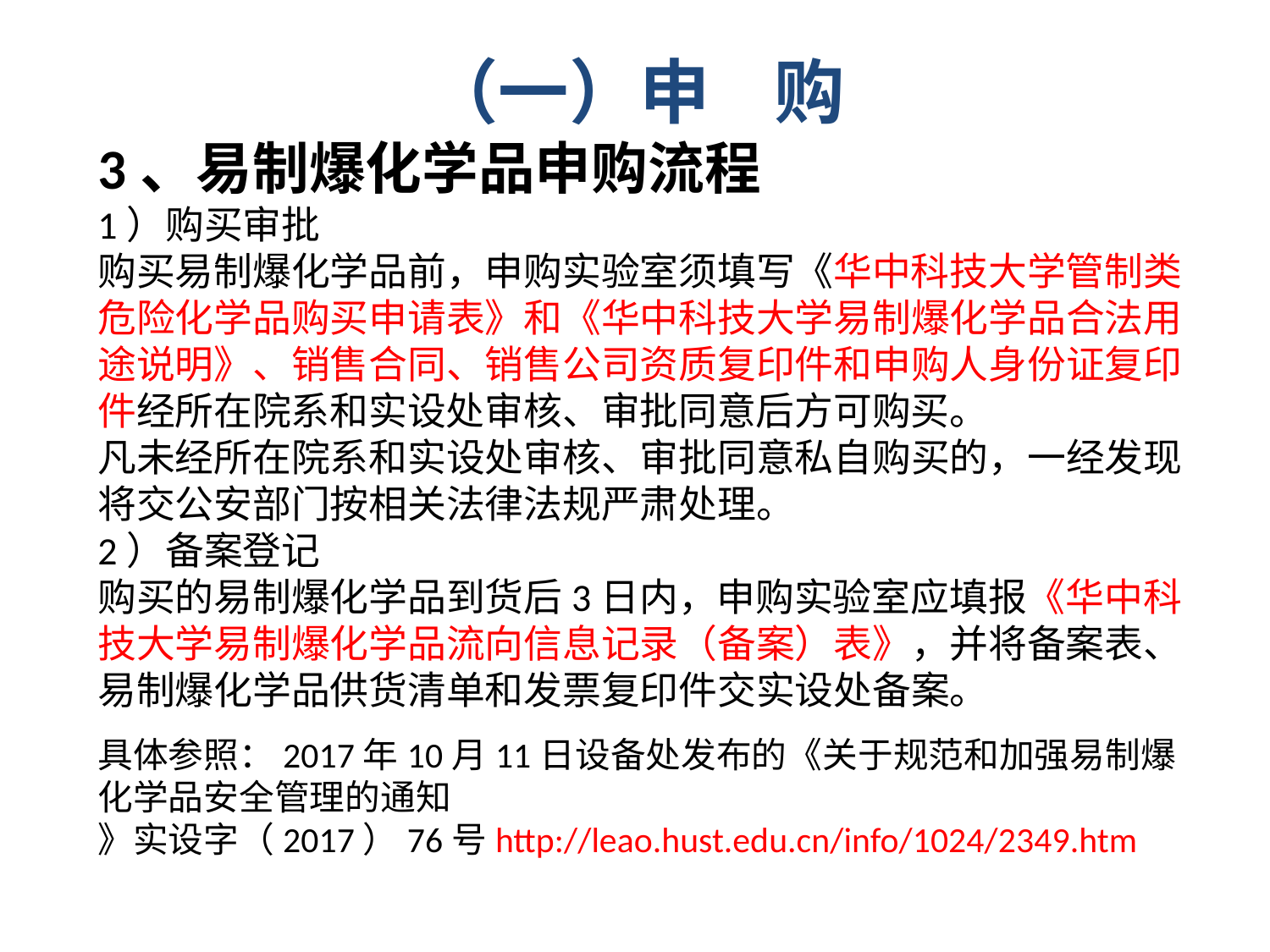

# （一）申    购
3、易制爆化学品申购流程
1）购买审批
购买易制爆化学品前，申购实验室须填写《华中科技大学管制类危险化学品购买申请表》和《华中科技大学易制爆化学品合法用途说明》、销售合同、销售公司资质复印件和申购人身份证复印件经所在院系和实设处审核、审批同意后方可购买。
凡未经所在院系和实设处审核、审批同意私自购买的，一经发现将交公安部门按相关法律法规严肃处理。
2）备案登记
购买的易制爆化学品到货后3日内，申购实验室应填报《华中科技大学易制爆化学品流向信息记录（备案）表》，并将备案表、易制爆化学品供货清单和发票复印件交实设处备案。
具体参照：2017年10月11日设备处发布的《关于规范和加强易制爆化学品安全管理的通知  》实设字（2017）76号http://leao.hust.edu.cn/info/1024/2349.htm